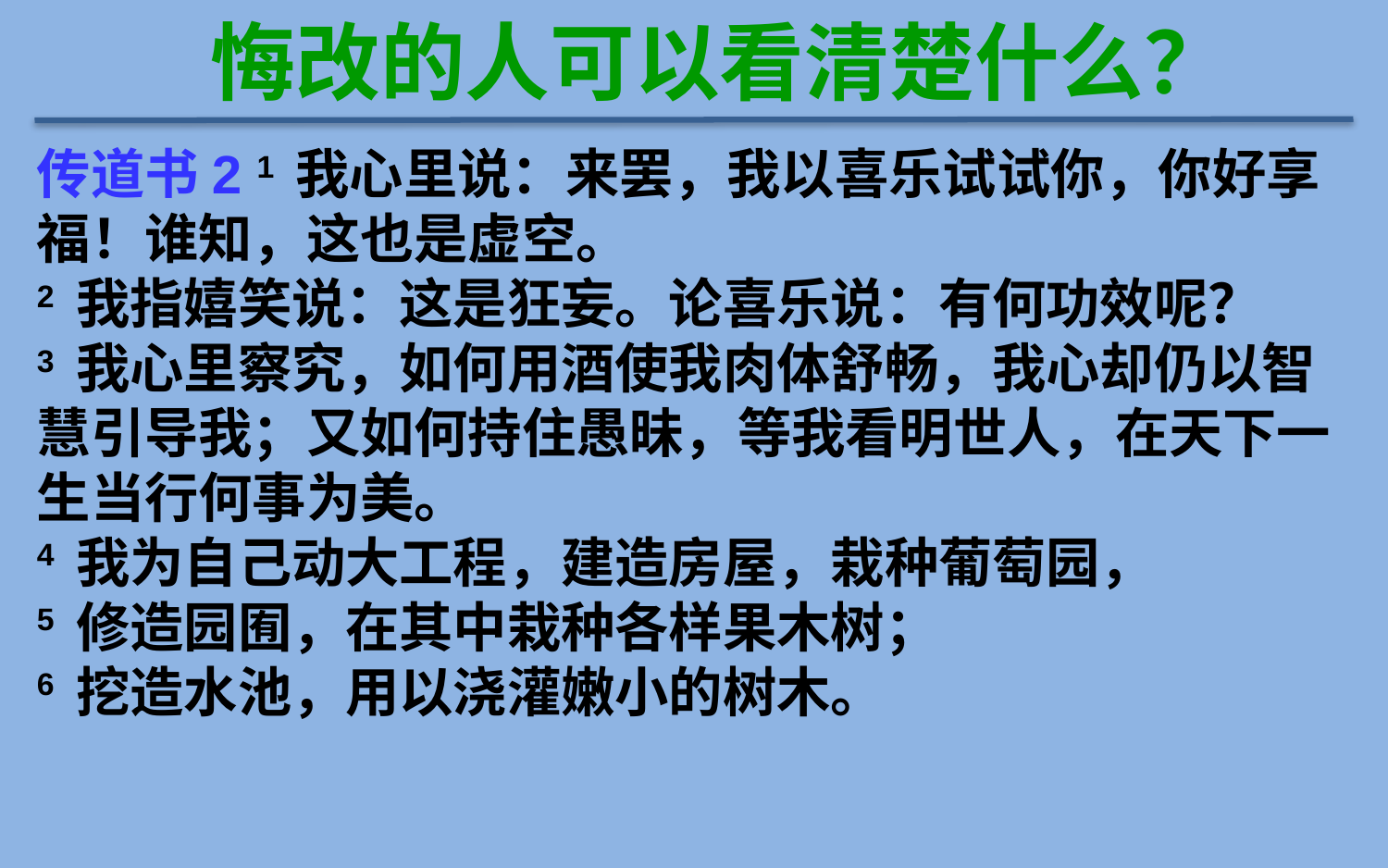

悔改的人可以看清楚什么？
传道书2 1 我心里说：来罢，我以喜乐试试你，你好享福！谁知，这也是虚空。
2 我指嬉笑说：这是狂妄。论喜乐说：有何功效呢？
3 我心里察究，如何用酒使我肉体舒畅，我心却仍以智慧引导我；又如何持住愚昧，等我看明世人，在天下一生当行何事为美。
4 我为自己动大工程，建造房屋，栽种葡萄园，
5 修造园囿，在其中栽种各样果木树；
6 挖造水池，用以浇灌嫩小的树木。